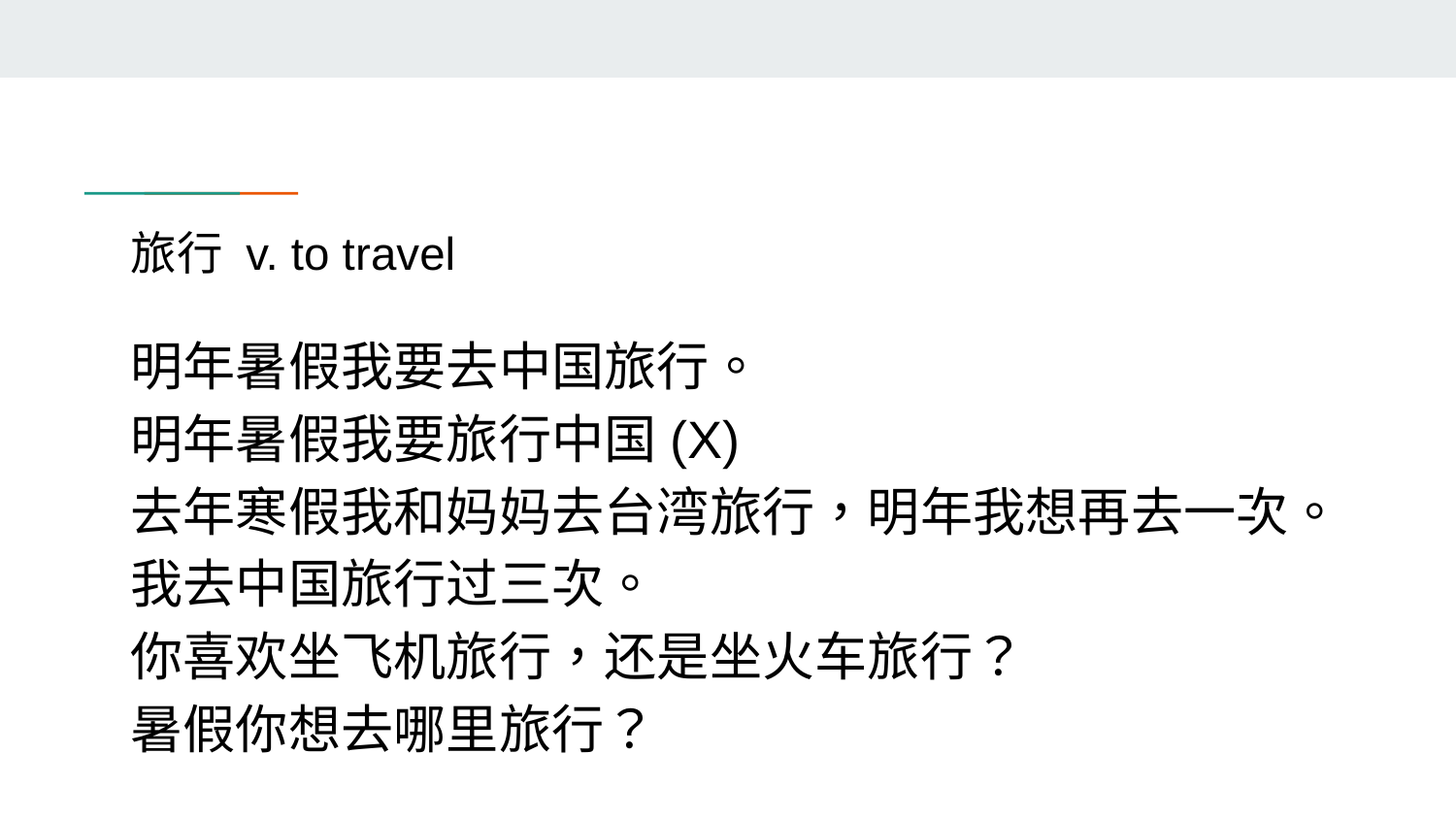

# 旅行 v. to travel
明年暑假我要去中国旅行。
明年暑假我要旅行中国(X)
去年寒假我和妈妈去台湾旅行，明年我想再去一次。
我去中国旅行过三次。
你喜欢坐飞机旅行，还是坐火车旅行？
暑假你想去哪里旅行？